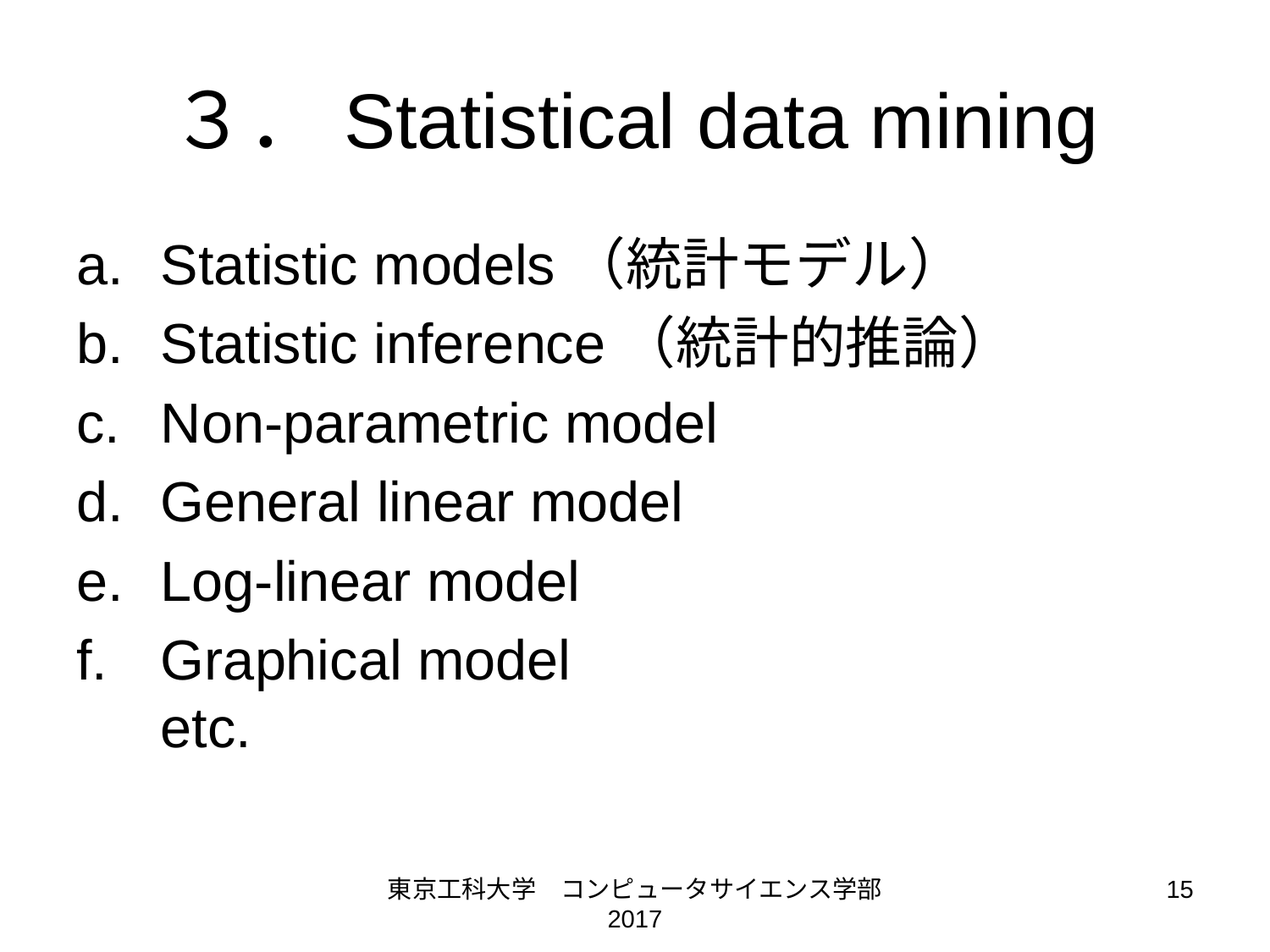

# ３．Statistical data mining
Statistic models（統計モデル）
Statistic inference（統計的推論）
Non-parametric model
General linear model
Log-linear model
Graphical model
etc.
東京工科大学　コンピュータサイエンス学部 2017
15